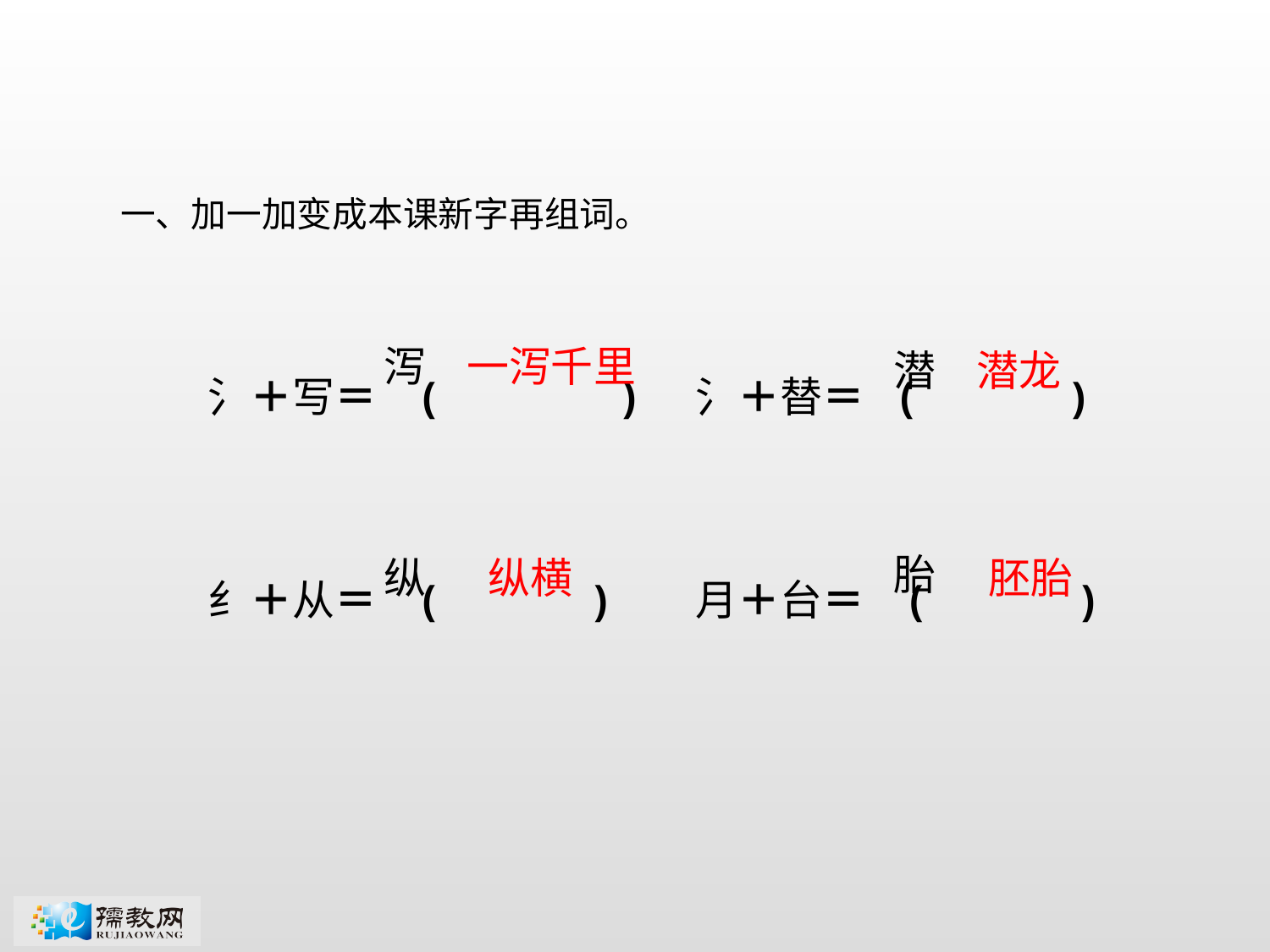

一、加一加变成本课新字再组词。

氵＋写＝   (　　　   )　氵＋替＝  (　　　)

纟＋从＝   (　　　)　   月＋台＝   (　　　)

泻
一泻千里
潜
潜龙
胎
胚胎
纵
纵横